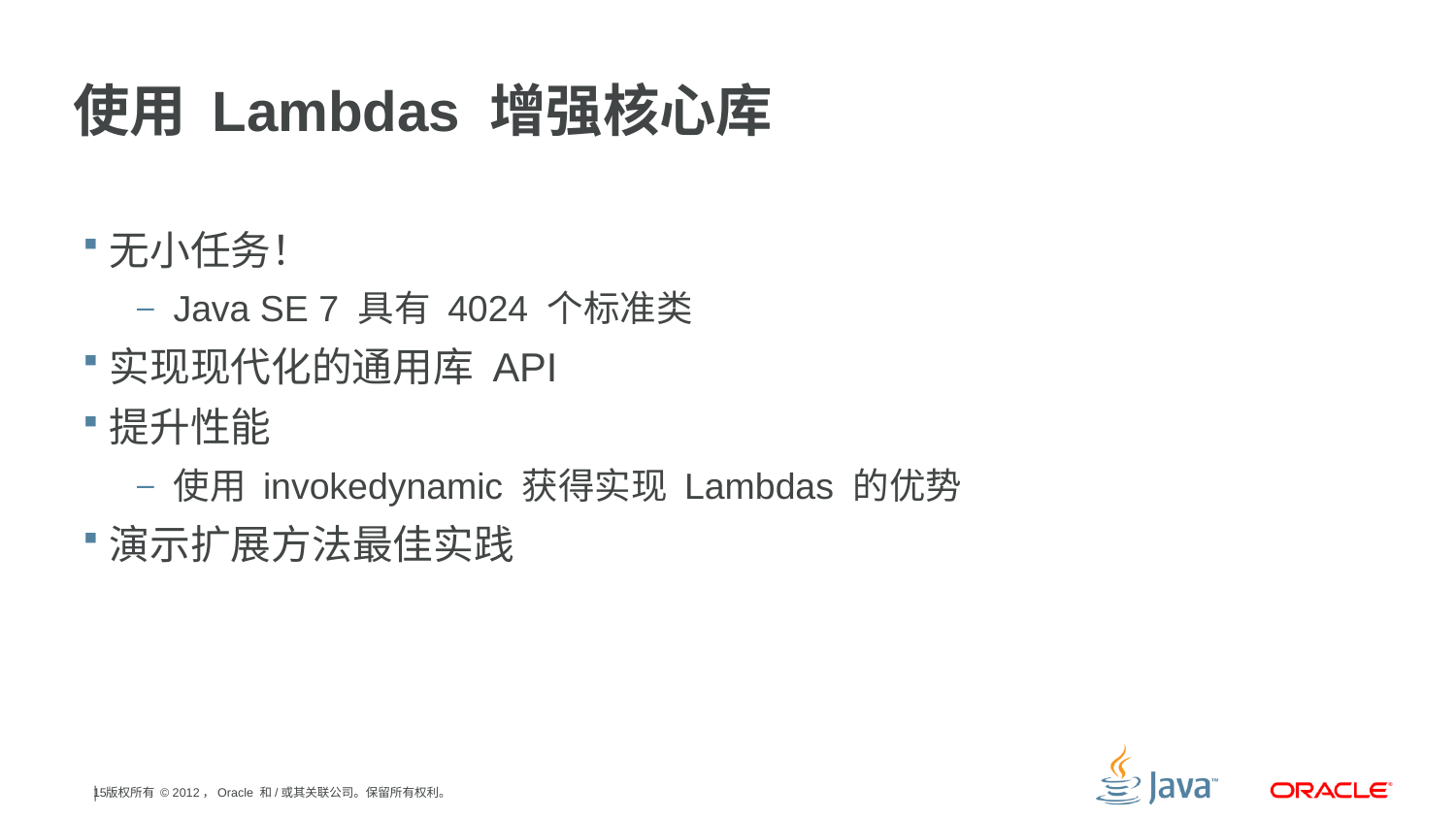

# 使用 Lambdas 增强核心库
无小任务！
Java SE 7 具有 4024 个标准类
实现现代化的通用库 API
提升性能
使用 invokedynamic 获得实现 Lambdas 的优势
演示扩展方法最佳实践